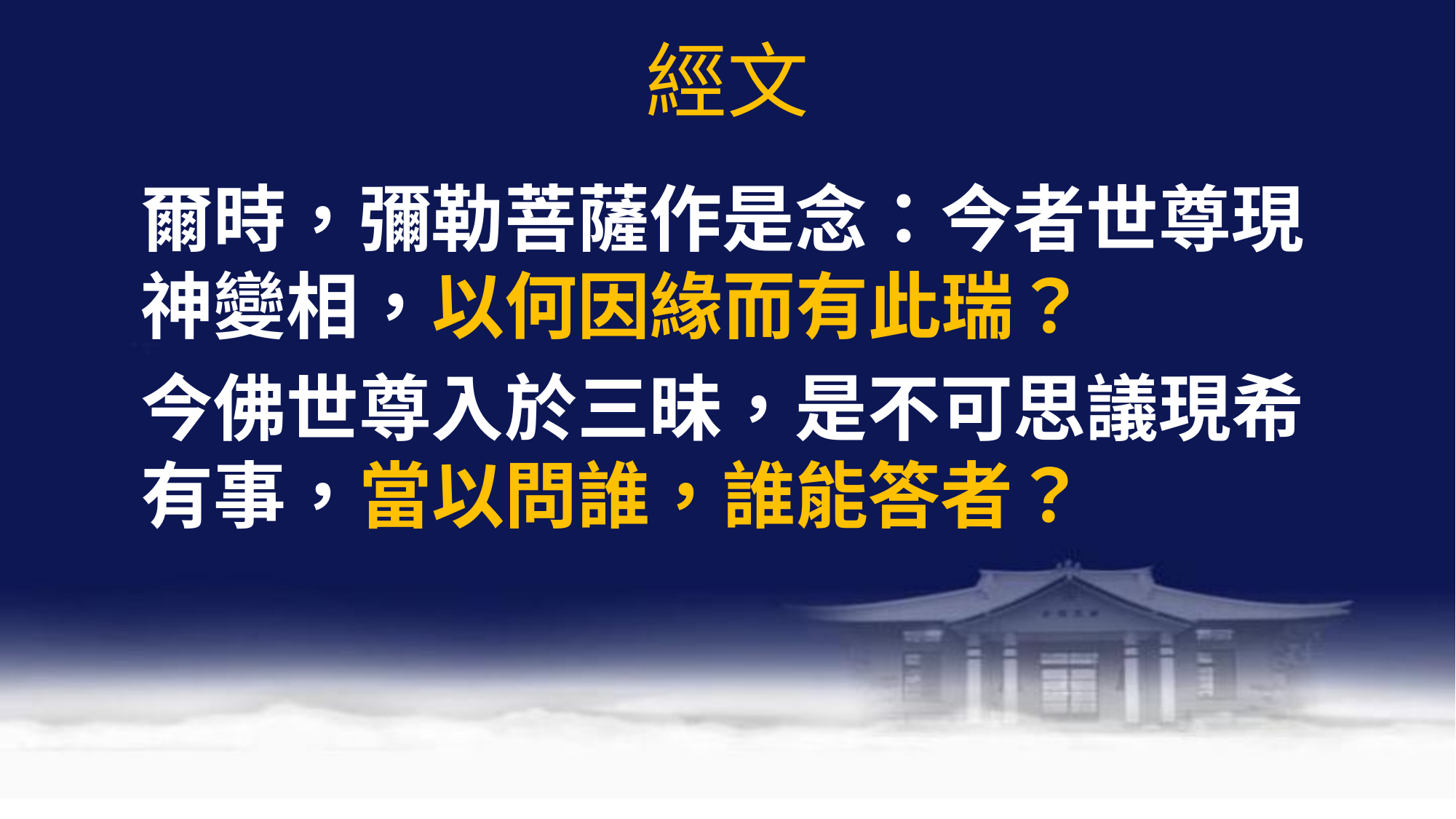

# 經文
爾時，彌勒菩薩作是念：今者世尊現神變相，以何因緣而有此瑞？
今佛世尊入於三昧，是不可思議現希有事，當以問誰，誰能答者？